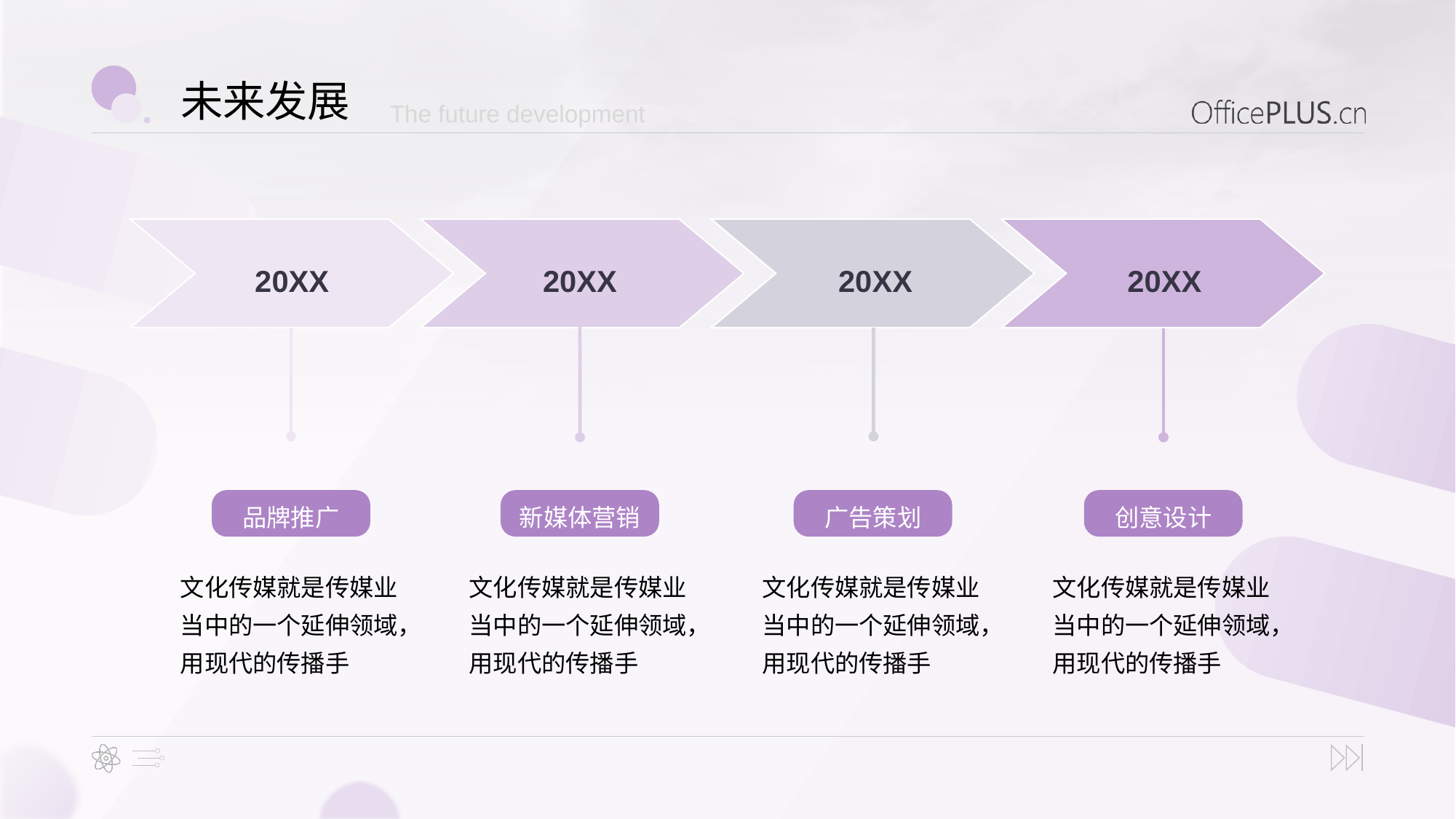

未来发展
The future development

20XX
20XX
20XX
20XX

品牌推广
新媒体营销
广告策划
创意设计
文化传媒就是传媒业当中的一个延伸领域，用现代的传播手
文化传媒就是传媒业当中的一个延伸领域，用现代的传播手
文化传媒就是传媒业当中的一个延伸领域，用现代的传播手
文化传媒就是传媒业当中的一个延伸领域，用现代的传播手